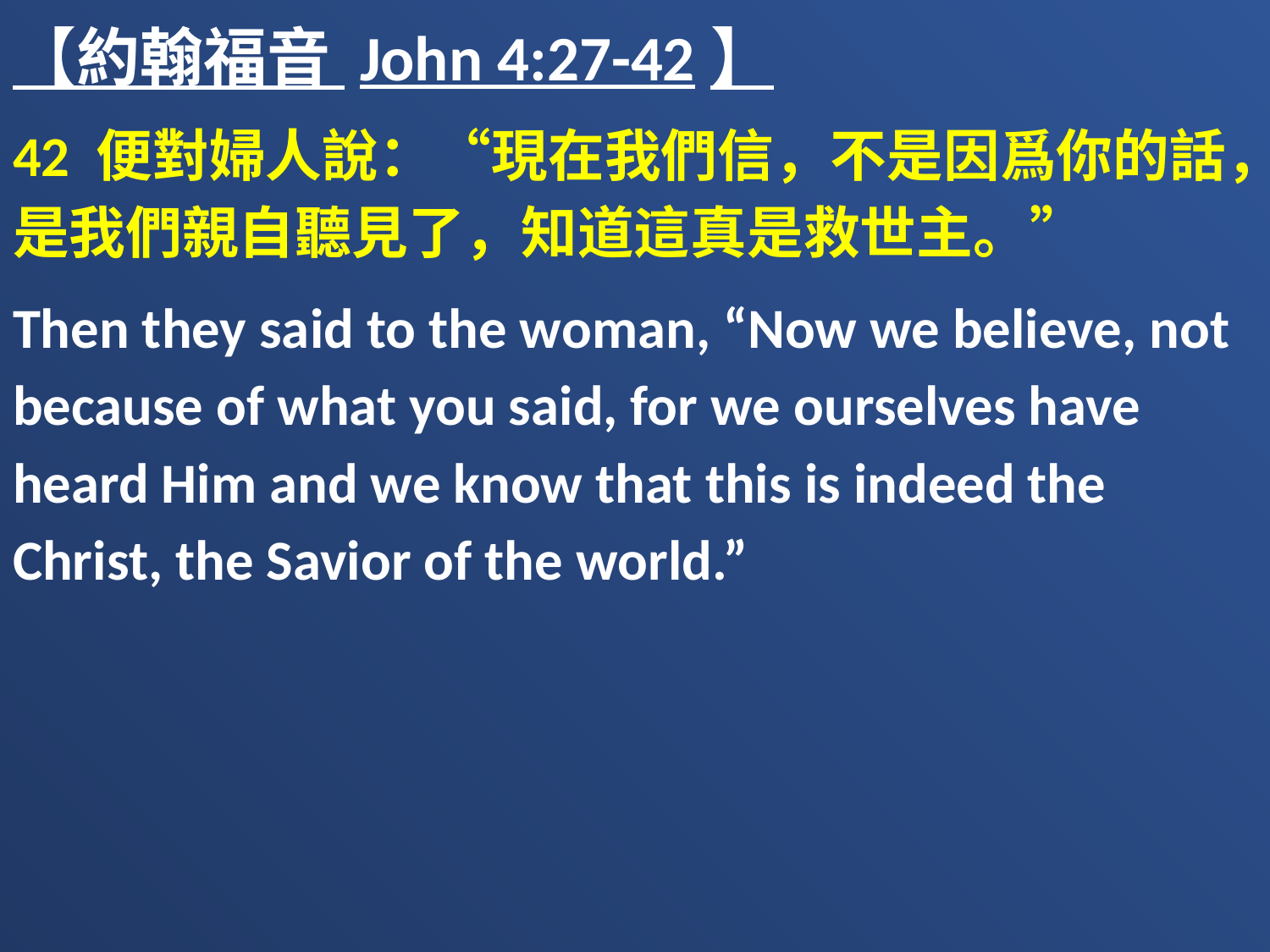

【約翰福音 John 4:27-42】
42 便對婦人說：“現在我們信，不是因爲你的話，是我們親自聽見了，知道這真是救世主。”
Then they said to the woman, “Now we believe, not because of what you said, for we ourselves have heard Him and we know that this is indeed the Christ, the Savior of the world.”